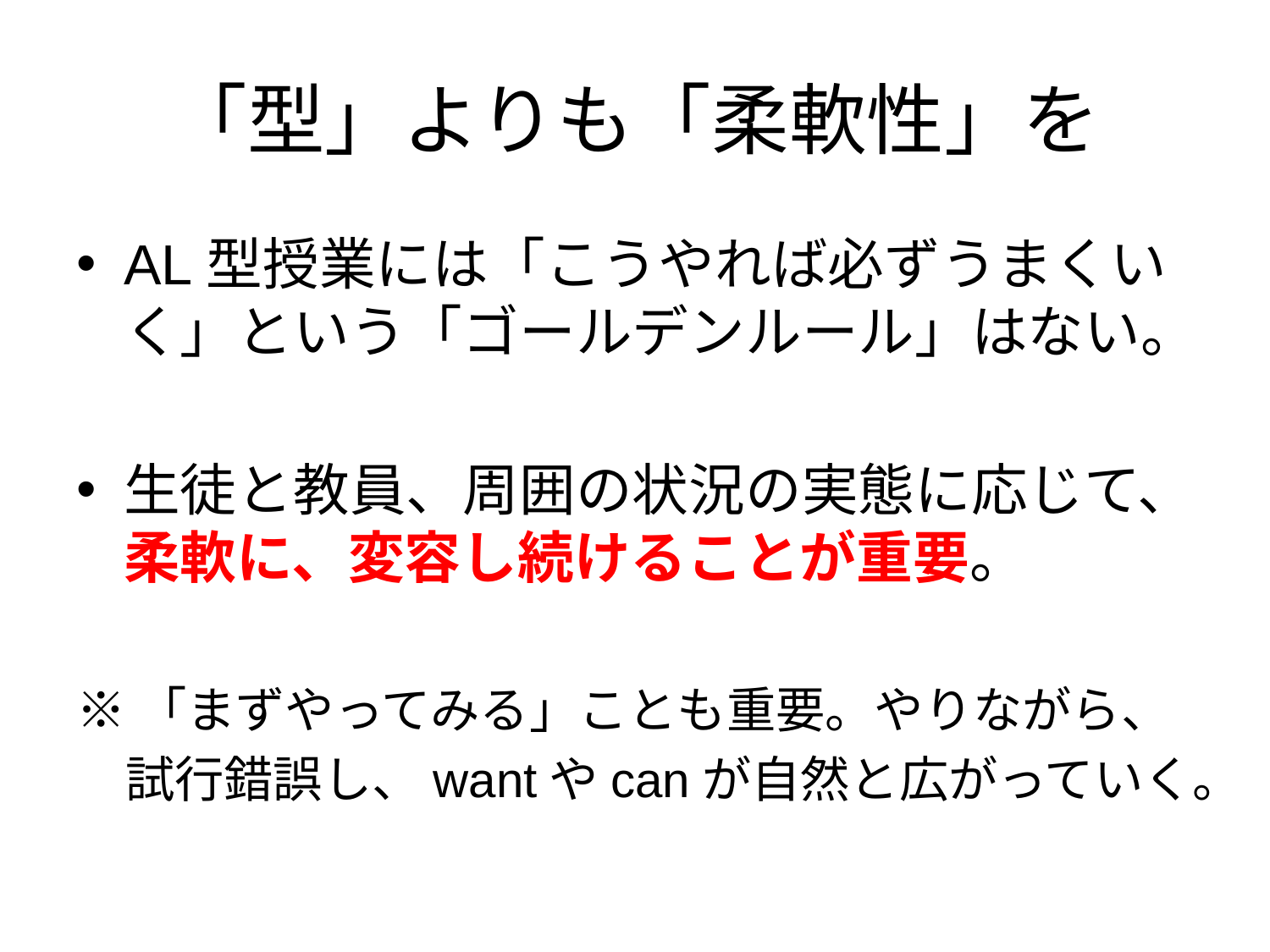

# 「型」よりも「柔軟性」を
AL型授業には「こうやれば必ずうまくいく」という「ゴールデンルール」はない。

生徒と教員、周囲の状況の実態に応じて、柔軟に、変容し続けることが重要。

※「まずやってみる」ことも重要。やりながら、
　試行錯誤し、wantやcanが自然と広がっていく。